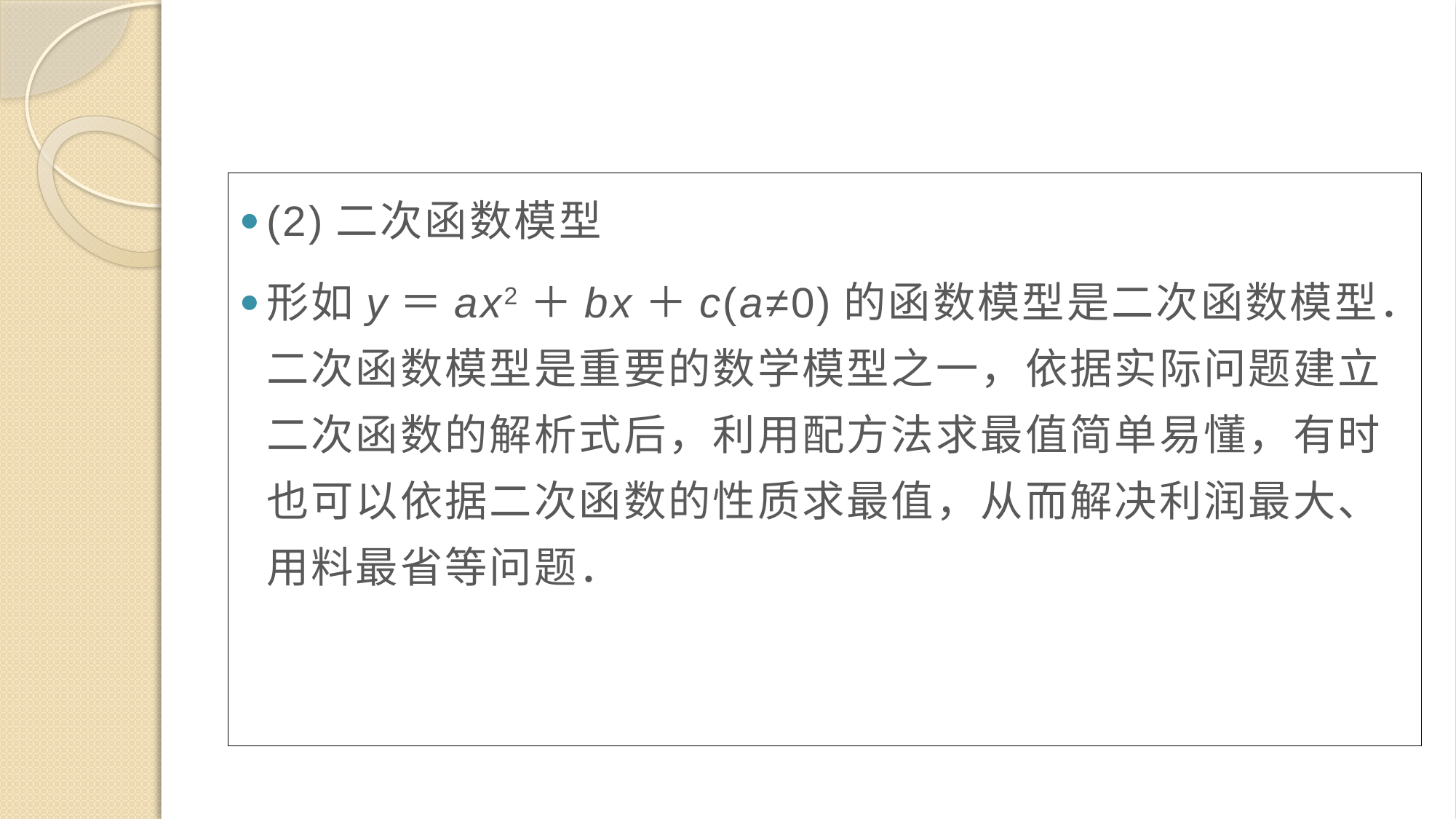

#
(2)二次函数模型
形如y＝ax2＋bx＋c(a≠0)的函数模型是二次函数模型．二次函数模型是重要的数学模型之一，依据实际问题建立二次函数的解析式后，利用配方法求最值简单易懂，有时也可以依据二次函数的性质求最值，从而解决利润最大、用料最省等问题．